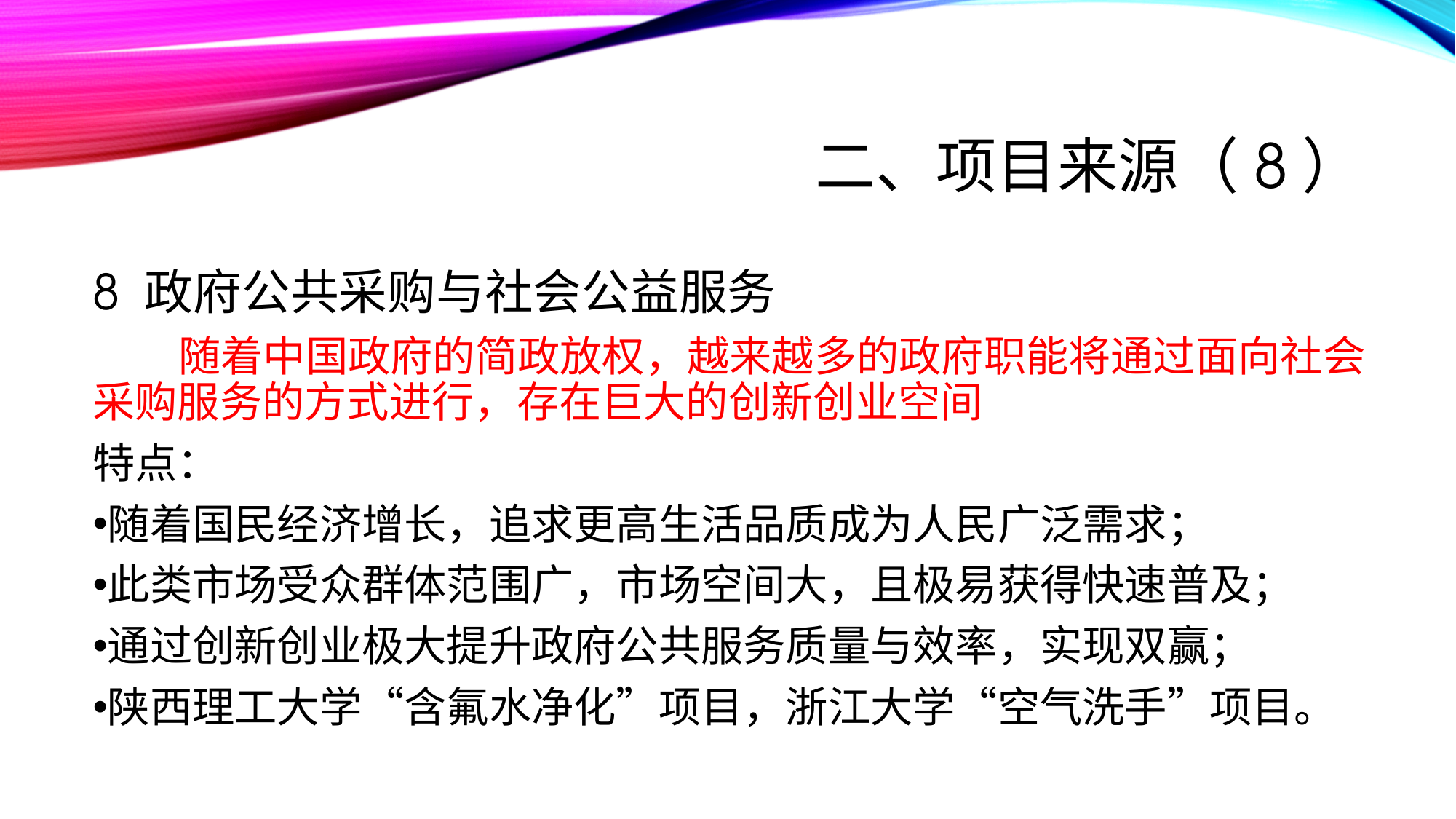

# 二、项目来源（8）
8 政府公共采购与社会公益服务
        随着中国政府的简政放权，越来越多的政府职能将通过面向社会采购服务的方式进行，存在巨大的创新创业空间
特点：
随着国民经济增长，追求更高生活品质成为人民广泛需求；
此类市场受众群体范围广，市场空间大，且极易获得快速普及；
通过创新创业极大提升政府公共服务质量与效率，实现双赢；
陕西理工大学“含氟水净化”项目，浙江大学“空气洗手”项目。